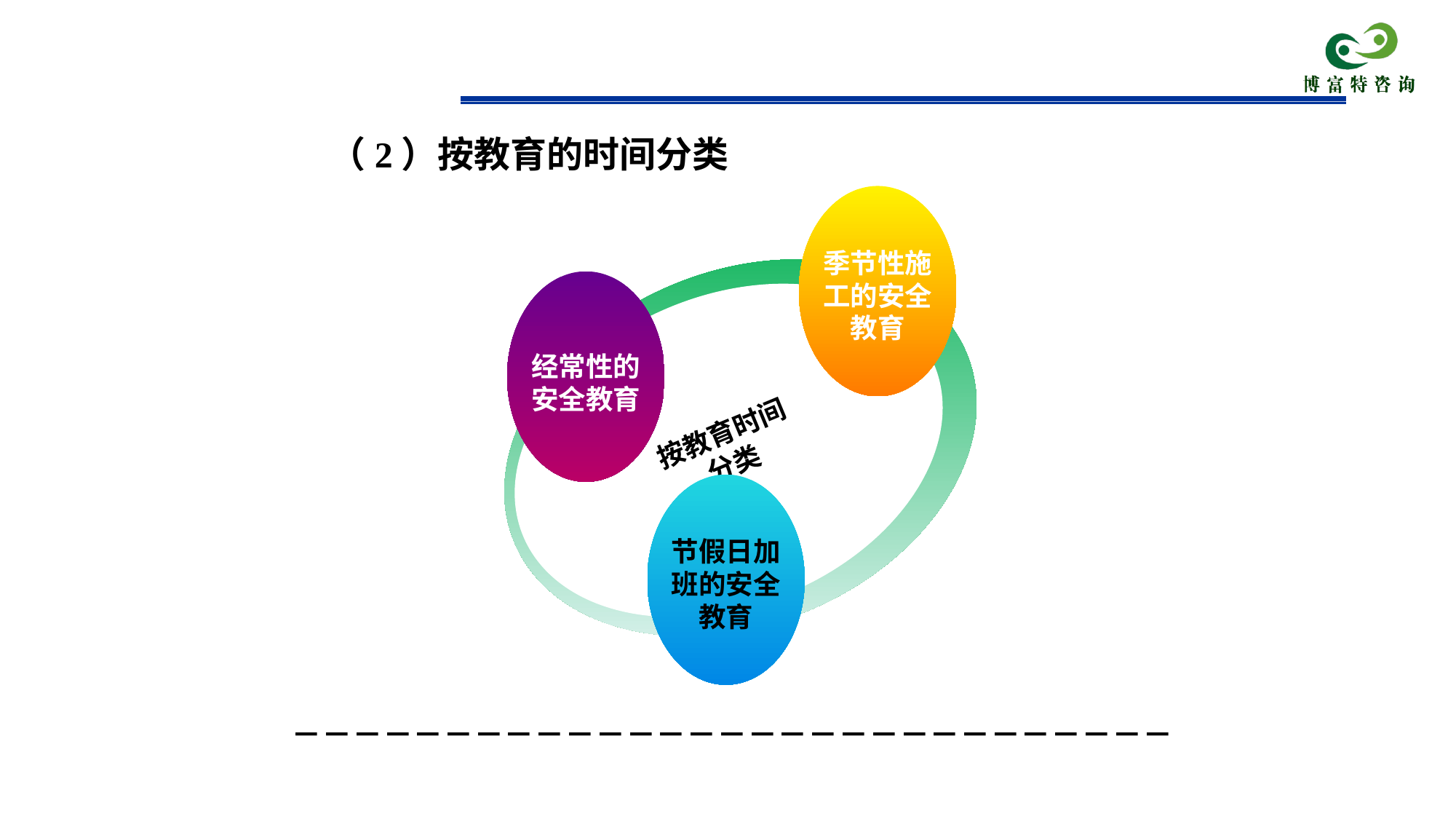

# （2）按教育的时间分类

季节性施工的安全教育

按教育时间
分类
经常性的
安全教育
节假日加班的安全教育
－－－－－－－－－－－－－－－－－－－－－－－－－－－－－